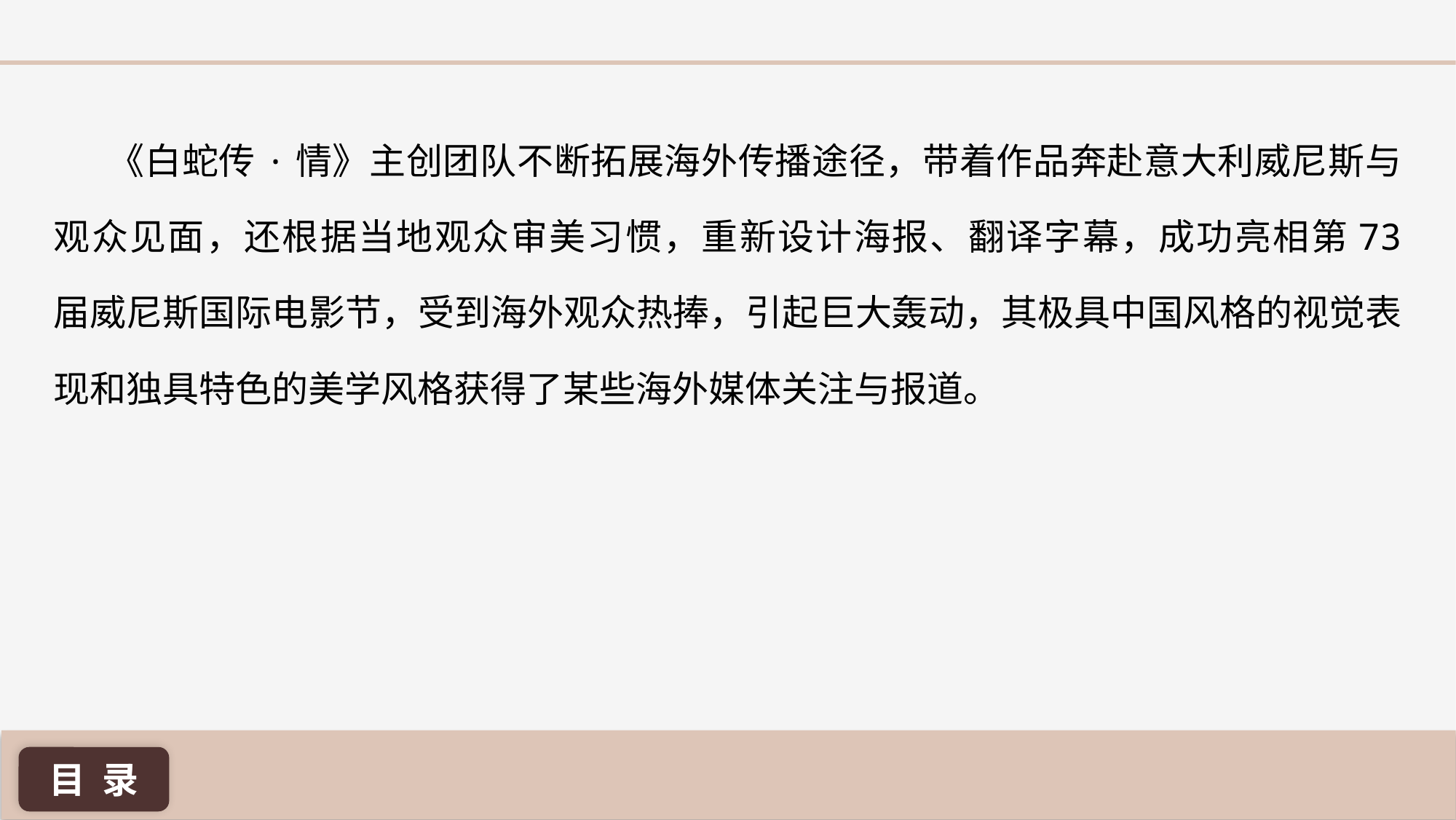

《白蛇传·情》主创团队不断拓展海外传播途径，带着作品奔赴意大利威尼斯与观众见面，还根据当地观众审美习惯，重新设计海报、翻译字幕，成功亮相第73 届威尼斯国际电影节，受到海外观众热捧，引起巨大轰动，其极具中国风格的视觉表现和独具特色的美学风格获得了某些海外媒体关注与报道。